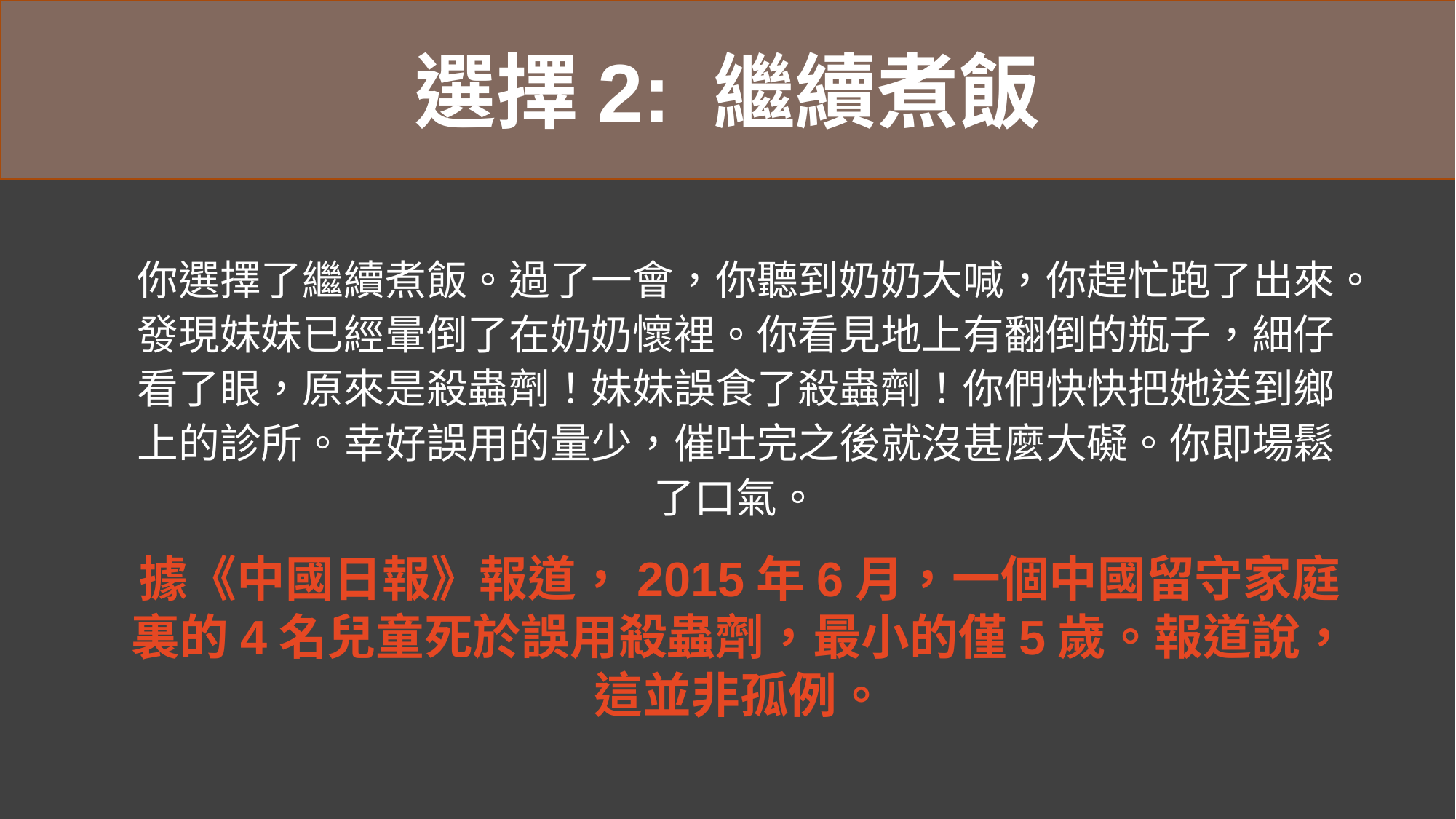

選擇2: 繼續煮飯
你選擇了繼續煮飯。過了一會，你聽到奶奶大喊，你趕忙跑了出來。發現妹妹已經暈倒了在奶奶懷裡。你看見地上有翻倒的瓶子，細仔看了眼，原來是殺蟲劑！妹妹誤食了殺蟲劑！你們快快把她送到鄉上的診所。幸好誤用的量少，催吐完之後就沒甚麼大礙。你即場鬆了口氣。
據《中國日報》報道，2015年6月，一個中國留守家庭裏的4名兒童死於誤用殺蟲劑，最小的僅5歲。報道說，這並非孤例。